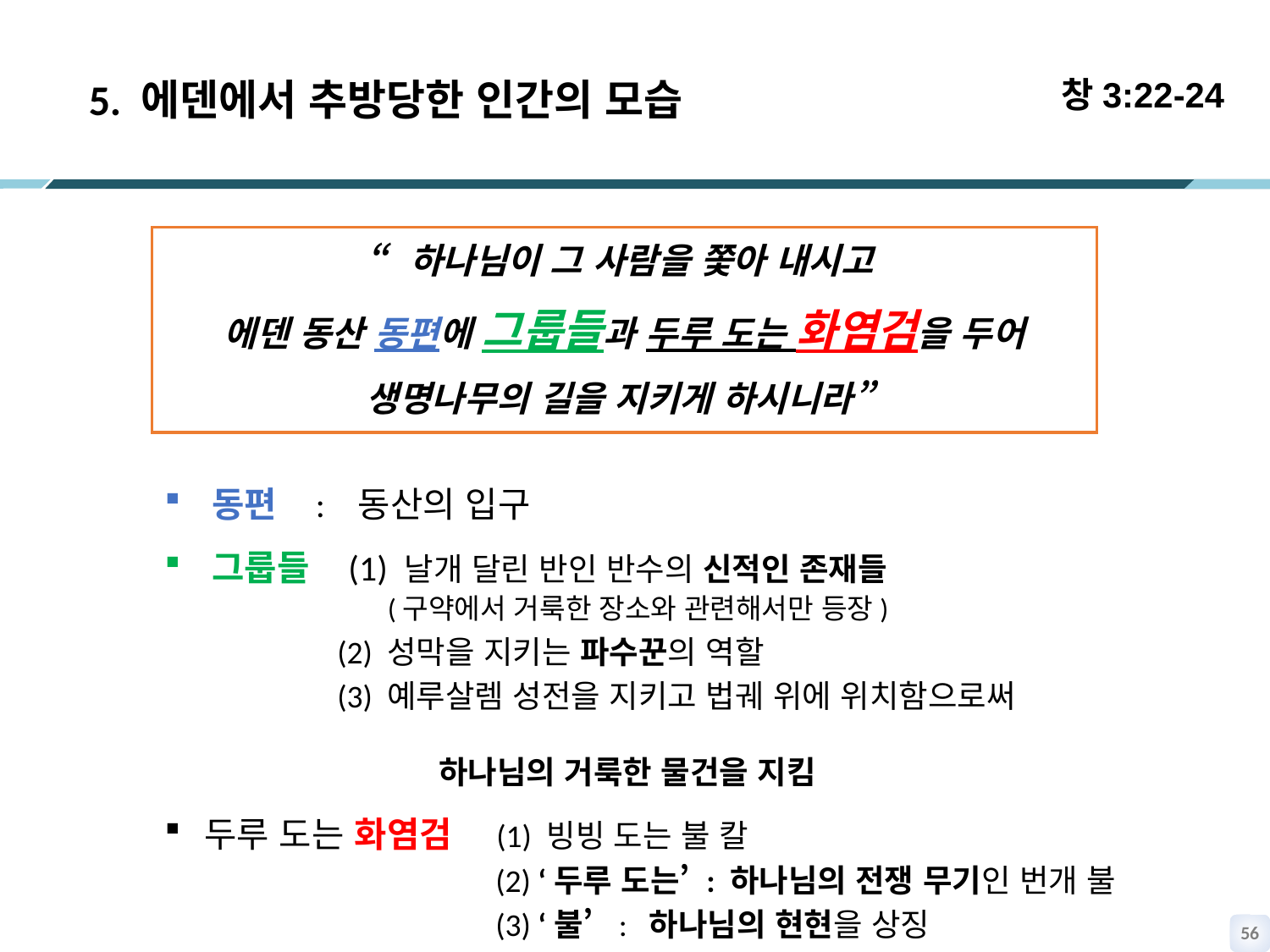

창3:22-24

        5. 에덴에서 추방당한 인간의 모습

“하나님이 그 사람을 쫓아 내시고

에덴 동산 동편에 그룹들과 두루 도는 화염검을 두어

생명나무의 길을 지키게 하시니라”
동편   :   동산의 입구

그룹들   (1) 날개 달린 반인 반수의 신적인 존재들
                               (구약에서 거룩한 장소와 관련해서만 등장)

                        (2) 성막을 지키는 파수꾼의 역할

                        (3) 예루살렘 성전을 지키고 법궤 위에 위치함으로써
                              하나님의 거룩한 물건을 지킴

두루 도는 화염검    (1) 빙빙 도는 불 칼

                                              (2) ‘두루 도는’ : 하나님의 전쟁 무기인 번개 불

                                              (3) ‘불’  :  하나님의 현현을 상징

56